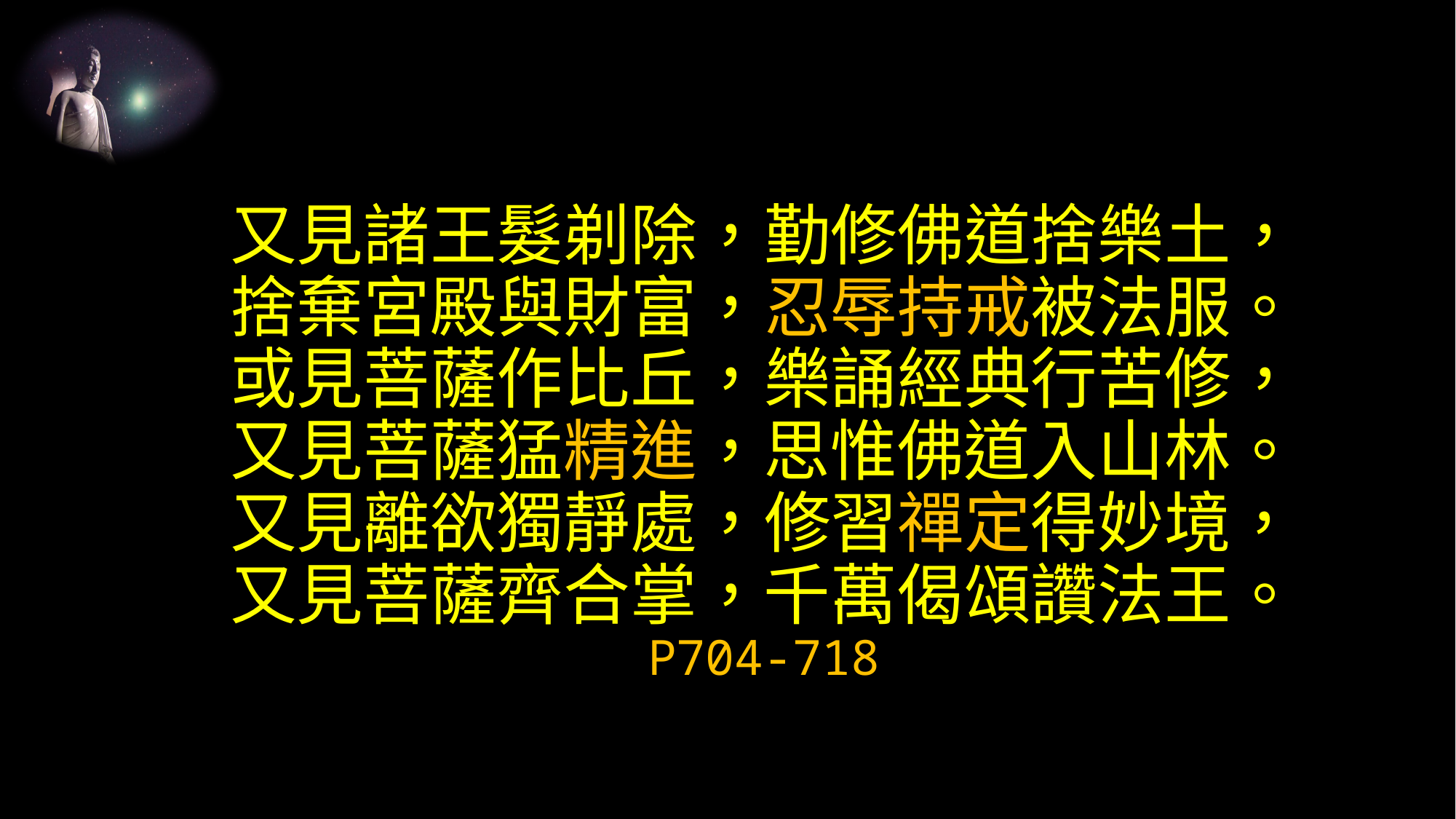

# 又見諸王髮剃除，勤修佛道捨樂土， 捨棄宮殿與財富，忍辱持戒被法服。 或見菩薩作比丘，樂誦經典行苦修， 又見菩薩猛精進，思惟佛道入山林。 又見離欲獨靜處，修習禪定得妙境， 又見菩薩齊合掌，千萬偈頌讚法王。 P704-718